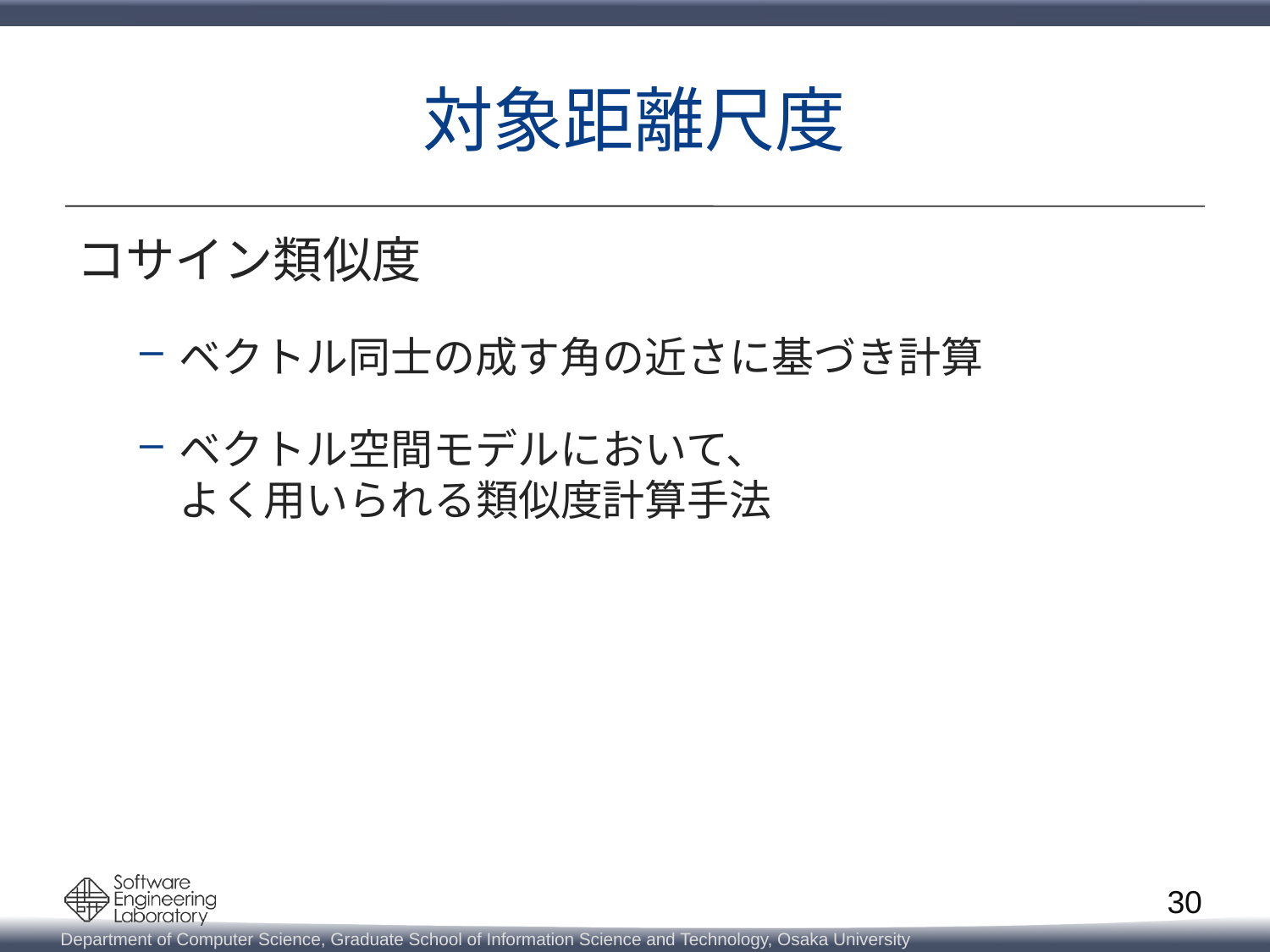

# 対象距離尺度
コサイン類似度
ベクトル同士の成す角の近さに基づき計算
ベクトル空間モデルにおいて、
よく用いられる類似度計算手法
30